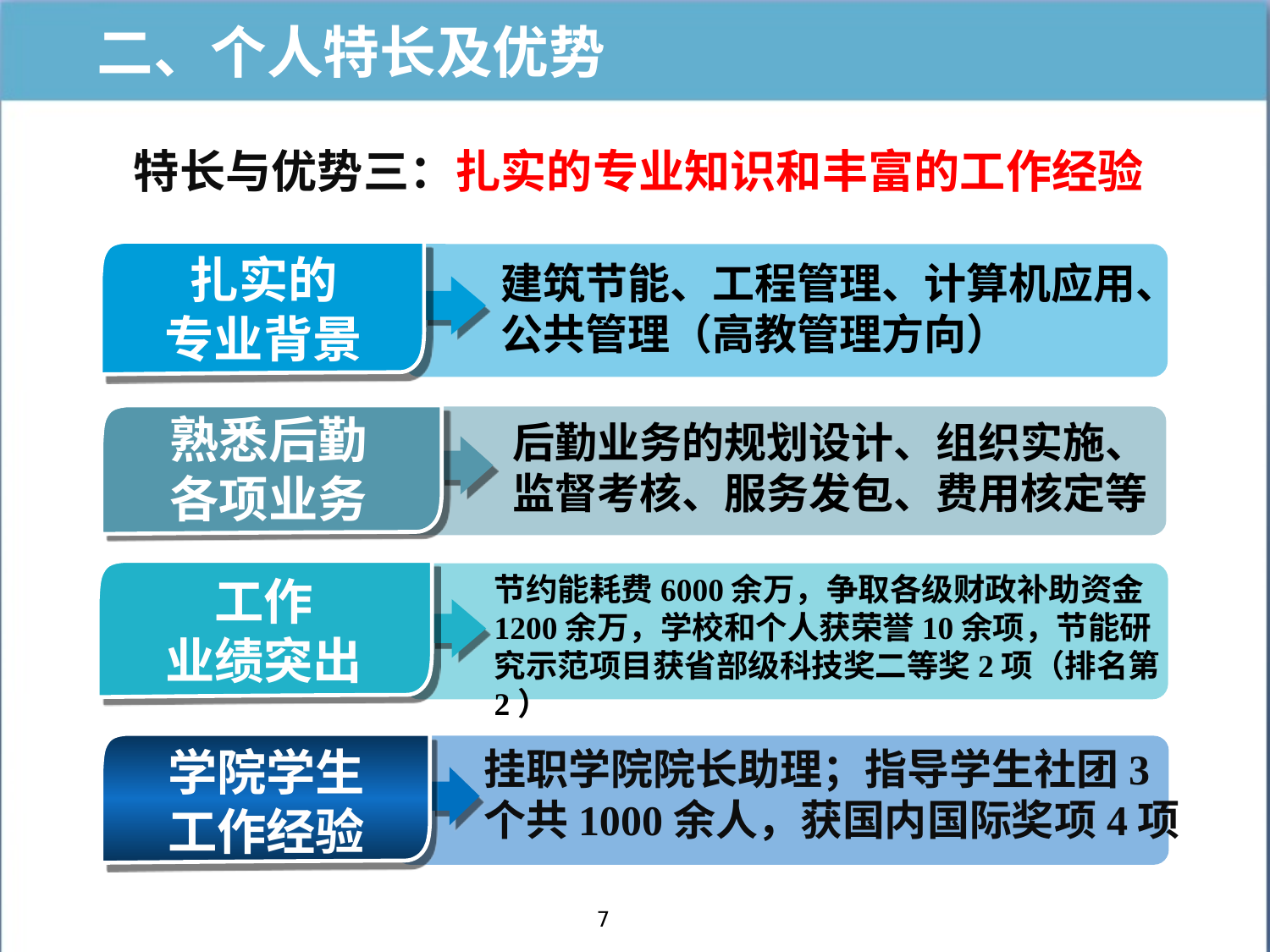

二、个人特长及优势
特长与优势三：扎实的专业知识和丰富的工作经验

扎实的
专业背景

建筑节能、工程管理、计算机应用、公共管理（高教管理方向）
熟悉后勤
各项业务

后勤业务的规划设计、组织实施、监督考核、服务发包、费用核定等

节约能耗费6000余万，争取各级财政补助资金1200余万，学校和个人获荣誉10余项，节能研究示范项目获省部级科技奖二等奖2项（排名第2）
工作
业绩突出

学院学生
工作经验

挂职学院院长助理；指导学生社团3个共1000余人，获国内国际奖项4项
7